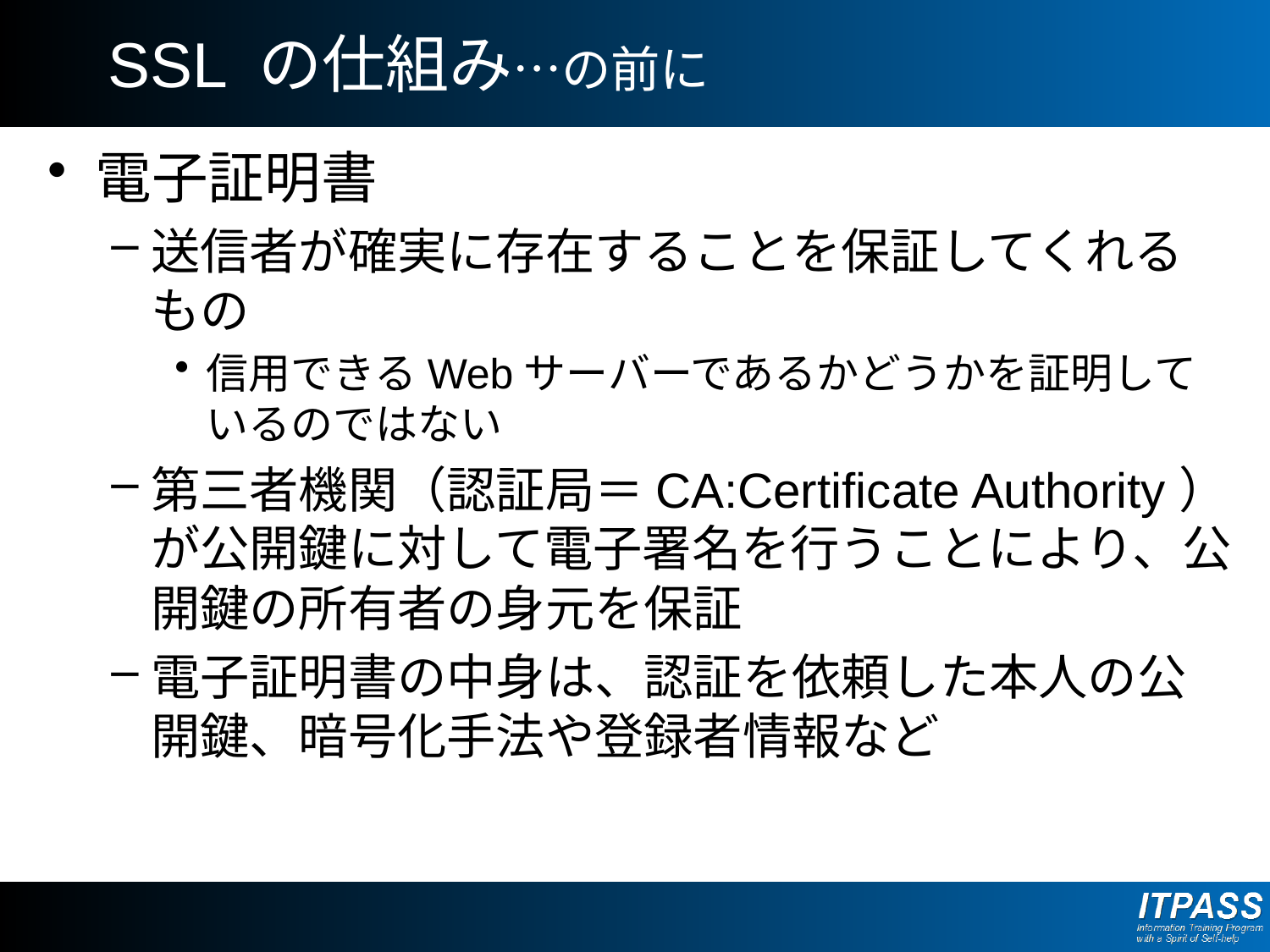

# SSL の仕組み…の前に
電子証明書
送信者が確実に存在することを保証してくれるもの
信用できるWebサーバーであるかどうかを証明しているのではない
第三者機関（認証局＝CA:Certificate Authority）が公開鍵に対して電子署名を行うことにより、公開鍵の所有者の身元を保証
電子証明書の中身は、認証を依頼した本人の公開鍵、暗号化手法や登録者情報など